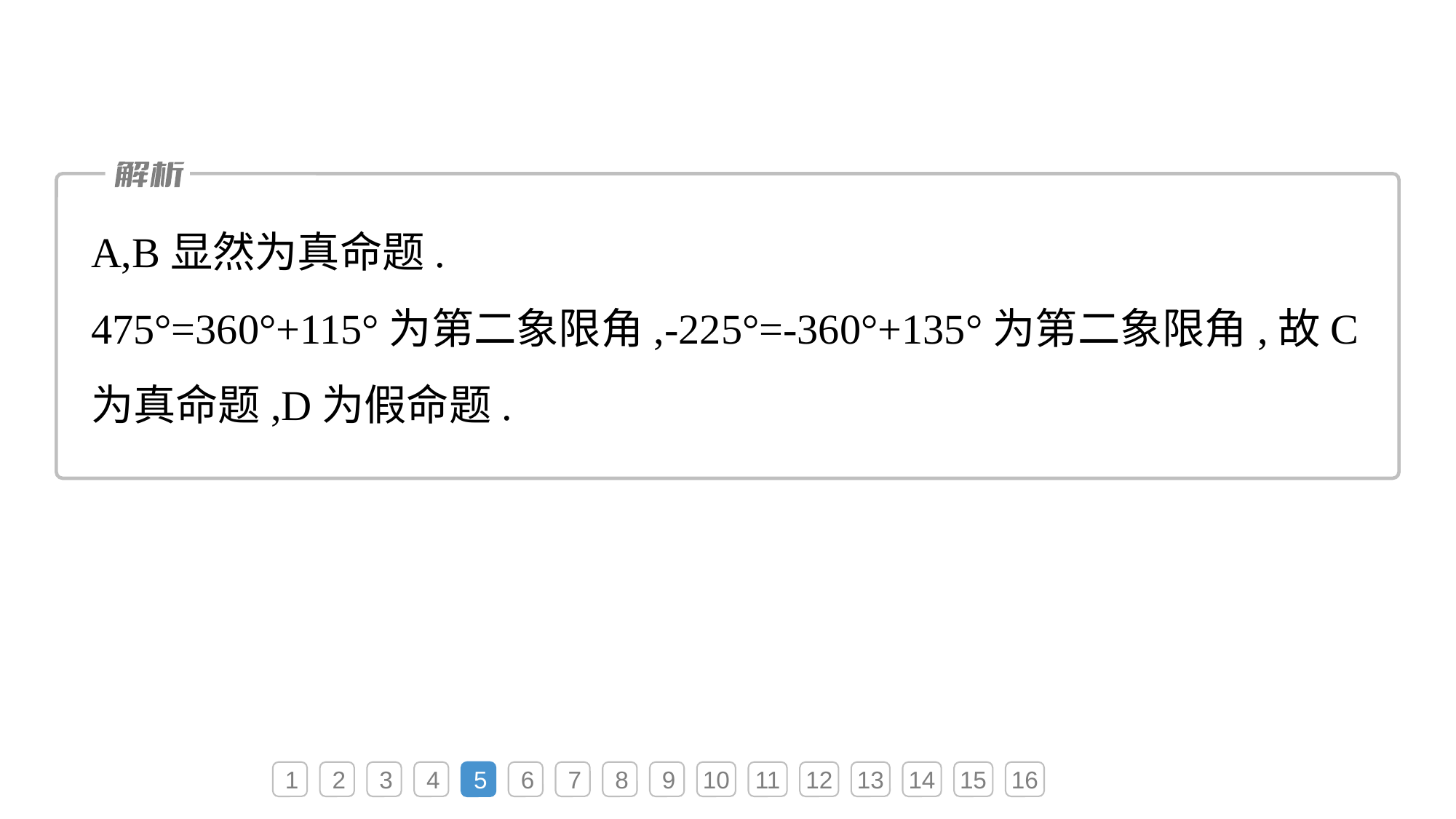

A,B显然为真命题.
475°=360°+115°为第二象限角,-225°=-360°+135°为第二象限角,故C为真命题,D为假命题.
1
2
3
4
5
6
7
8
9
10
11
12
13
14
15
16